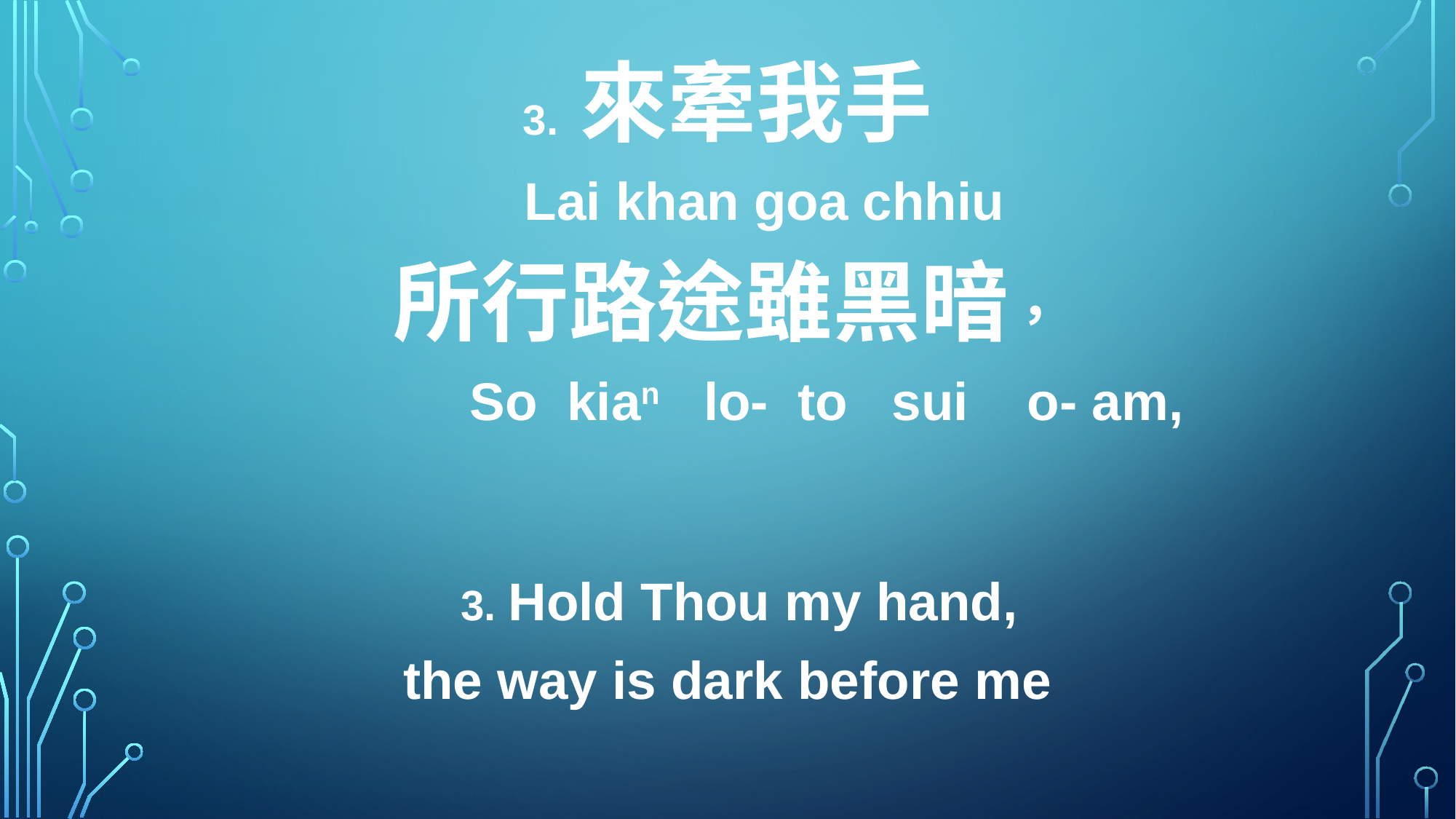

3. 來牽我手
     Lai khan goa chhiu
所行路途雖黑暗，
                     So  kian   lo-  to   sui    o- am,

  3. Hold Thou my hand,
the way is dark before me